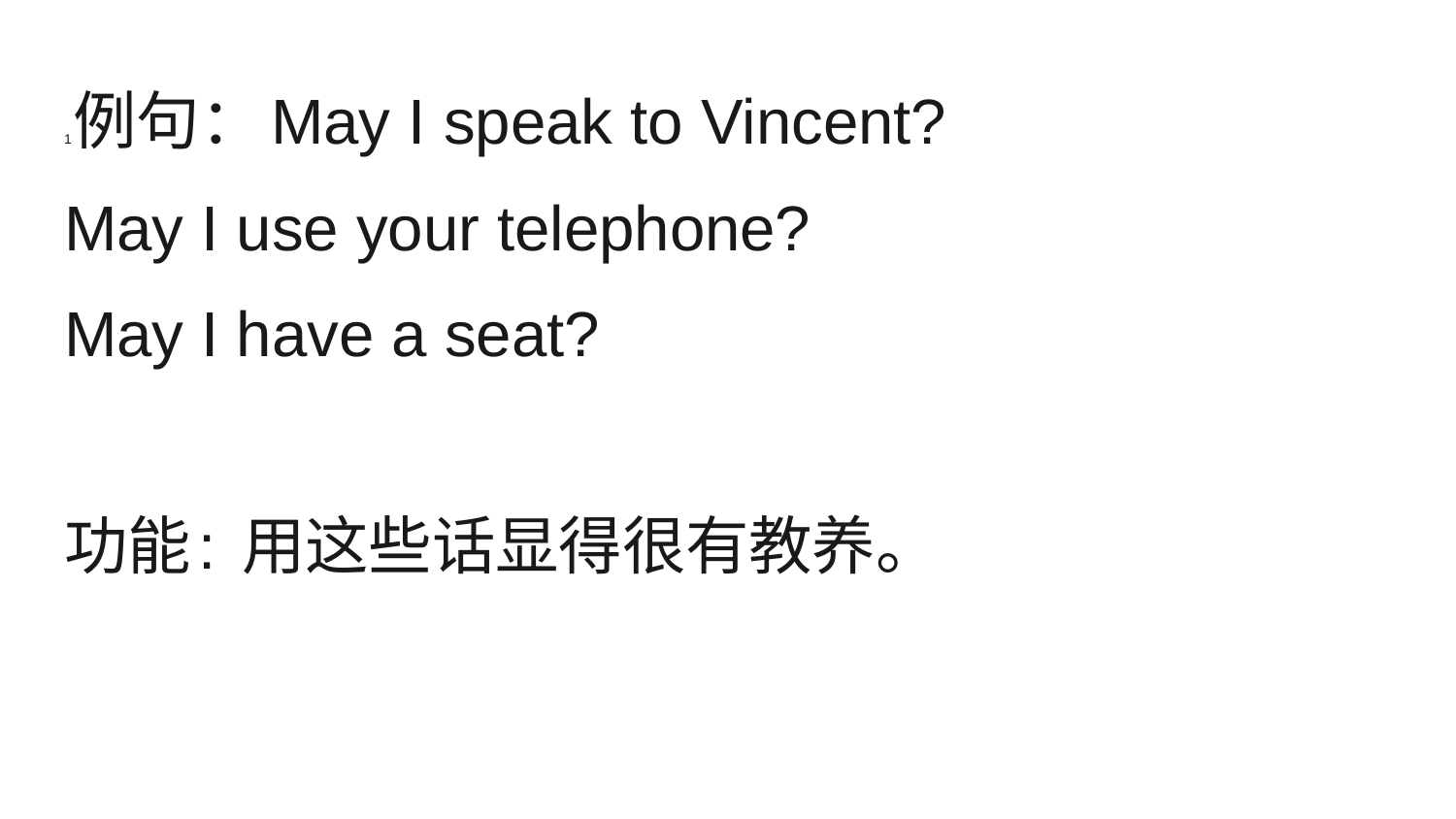

1例句：May I speak to Vincent?
May I use your telephone?
May I have a seat?

功能: 用这些话显得很有教养。